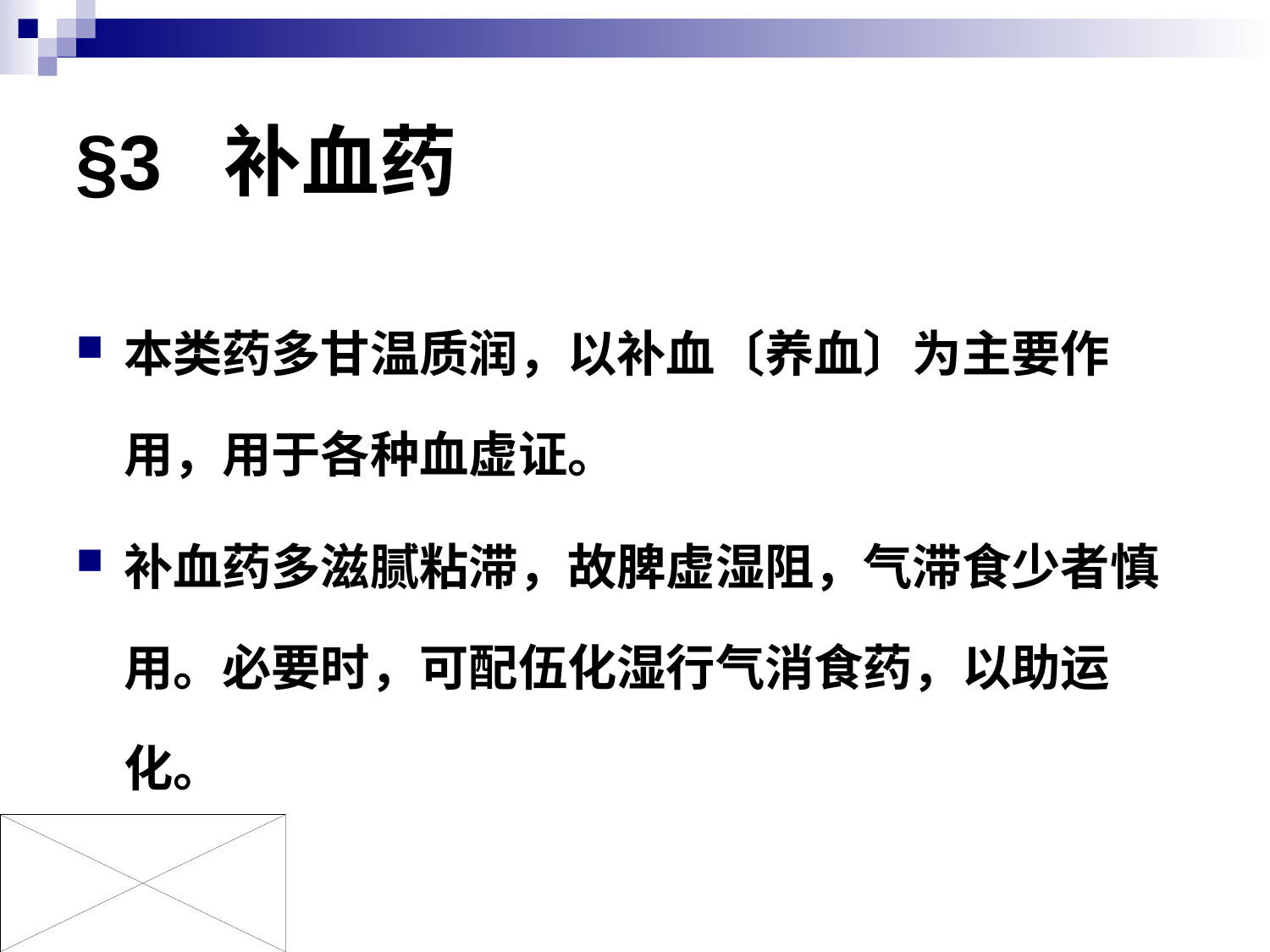

# §3  补血药
本类药多甘温质润，以补血〔养血〕为主要作用，用于各种血虚证。
补血药多滋腻粘滞，故脾虚湿阻，气滞食少者慎用。必要时，可配伍化湿行气消食药，以助运化。